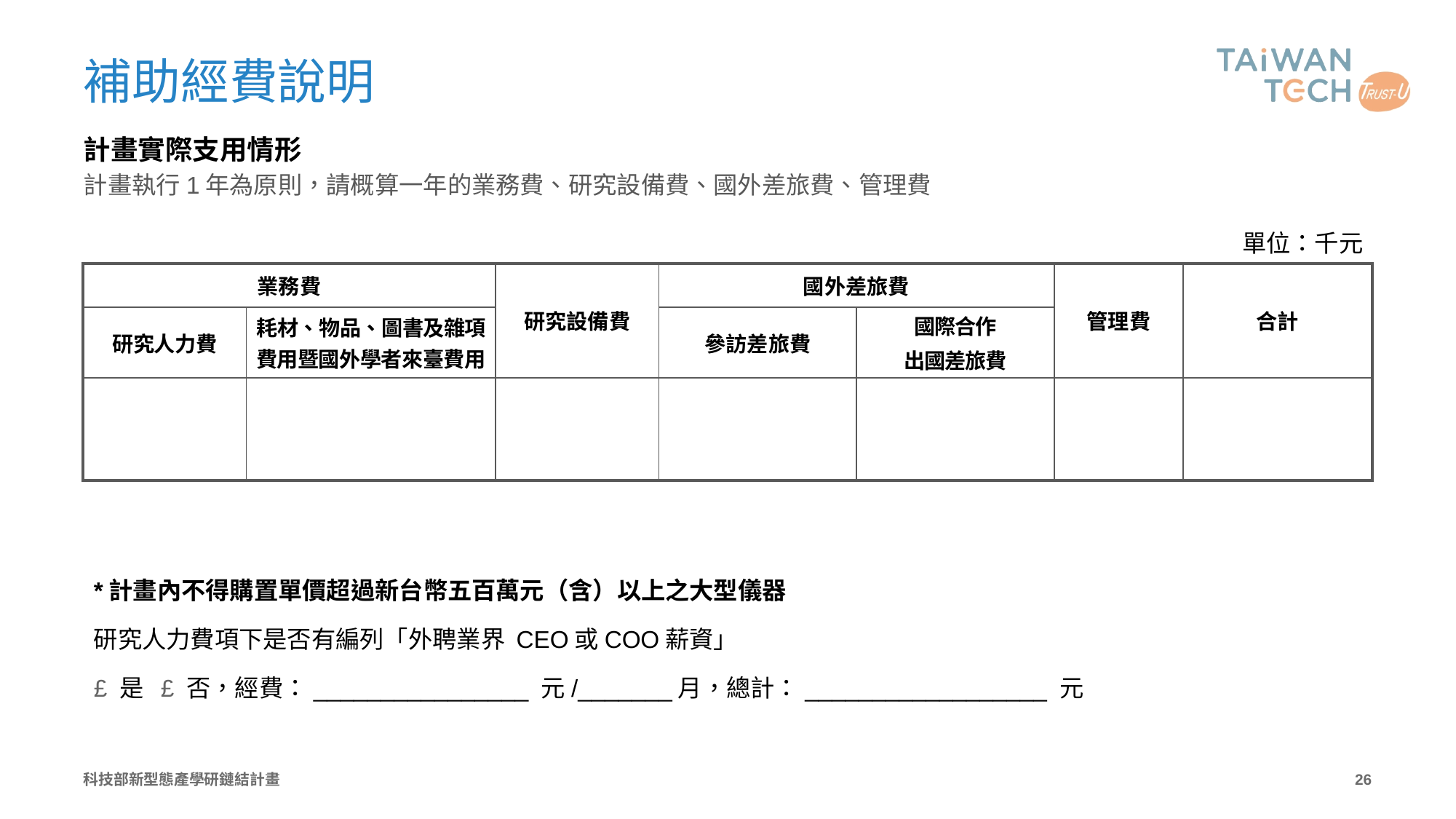

# 補助經費說明
計畫實際支用情形
計畫執行1年為原則，請概算一年的業務費、研究設備費、國外差旅費、管理費
單位：千元
| 業務費 |  | 研究設備費 | 國外差旅費 |  | 管理費 | 合計 |
| --- | --- | --- | --- | --- | --- | --- |
| 研究人力費 | 耗材、物品、圖書及雜項費用暨國外學者來臺費用 |  | 參訪差旅費 | 國際合作 出國差旅費 |  |  |
|  |  |  |  |  |  |  |
*計畫內不得購置單價超過新台幣五百萬元（含）以上之大型儀器
研究人力費項下是否有編列「外聘業界 CEO或COO薪資」
£ 是  £ 否，經費：________________ 元/_______月，總計：__________________ 元
科技部新型態產學研鏈結計畫
26